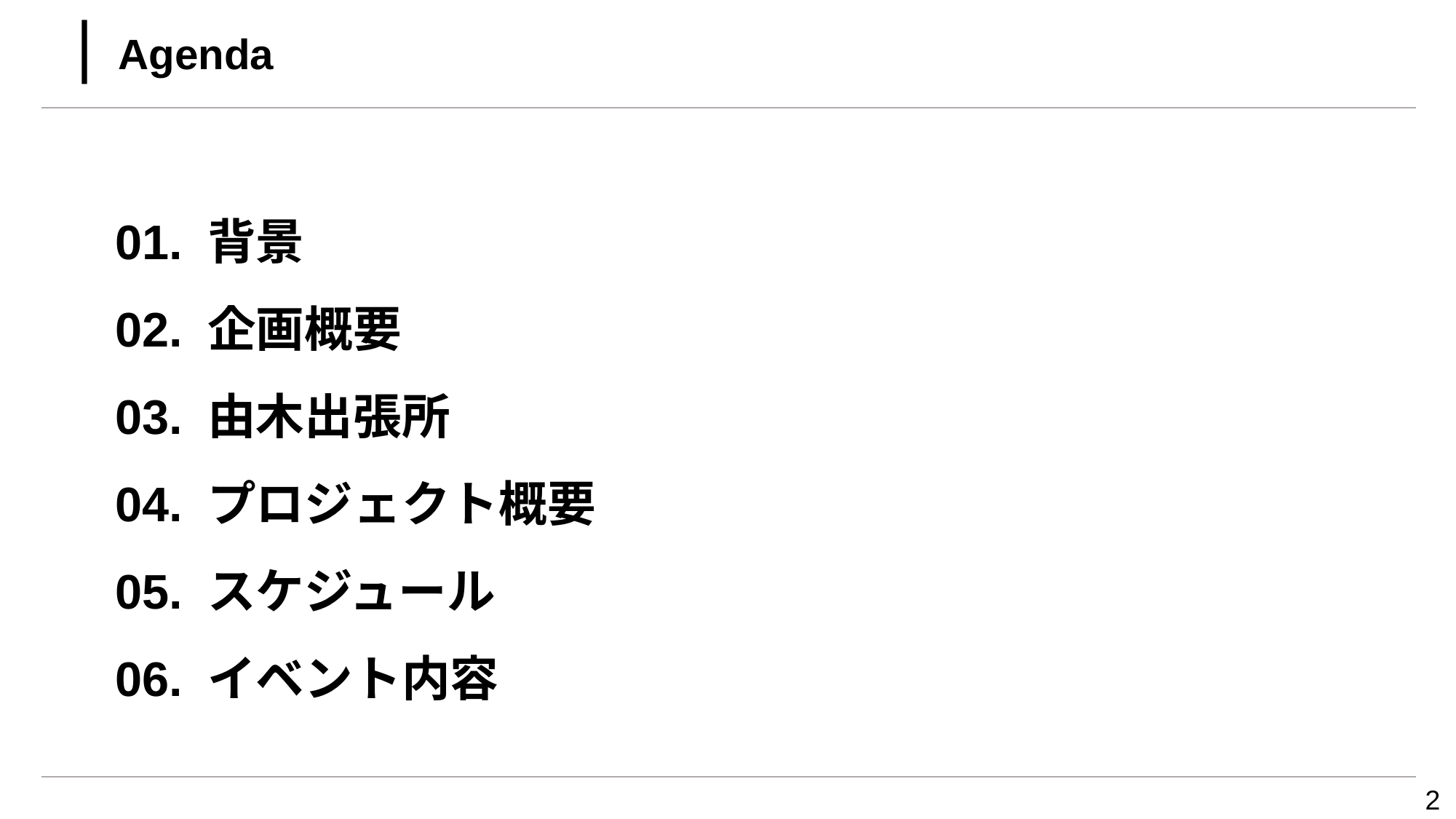

Agenda
01. 背景
02. 企画概要
03. 由木出張所
04. プロジェクト概要
05. スケジュール
06. イベント内容
2